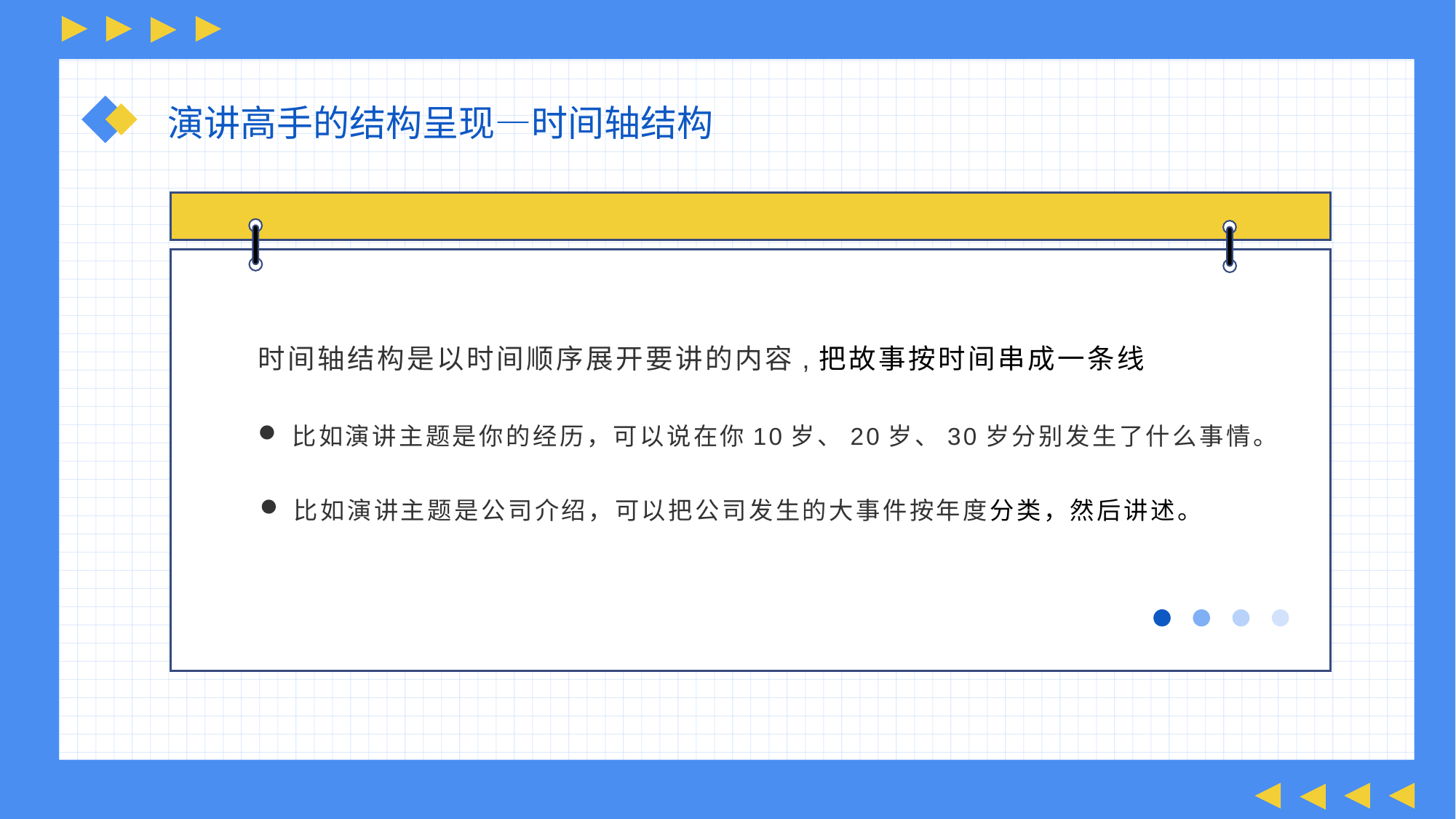

演讲高手的结构呈现—时间轴结构

时间轴结构是以时间顺序展开要讲的内容,把故事按时间串成一条线
比如演讲主题是你的经历，可以说在你10岁、20岁、30岁分别发生了什么事情。
比如演讲主题是公司介绍，可以把公司发生的大事件按年度分类，然后讲述。